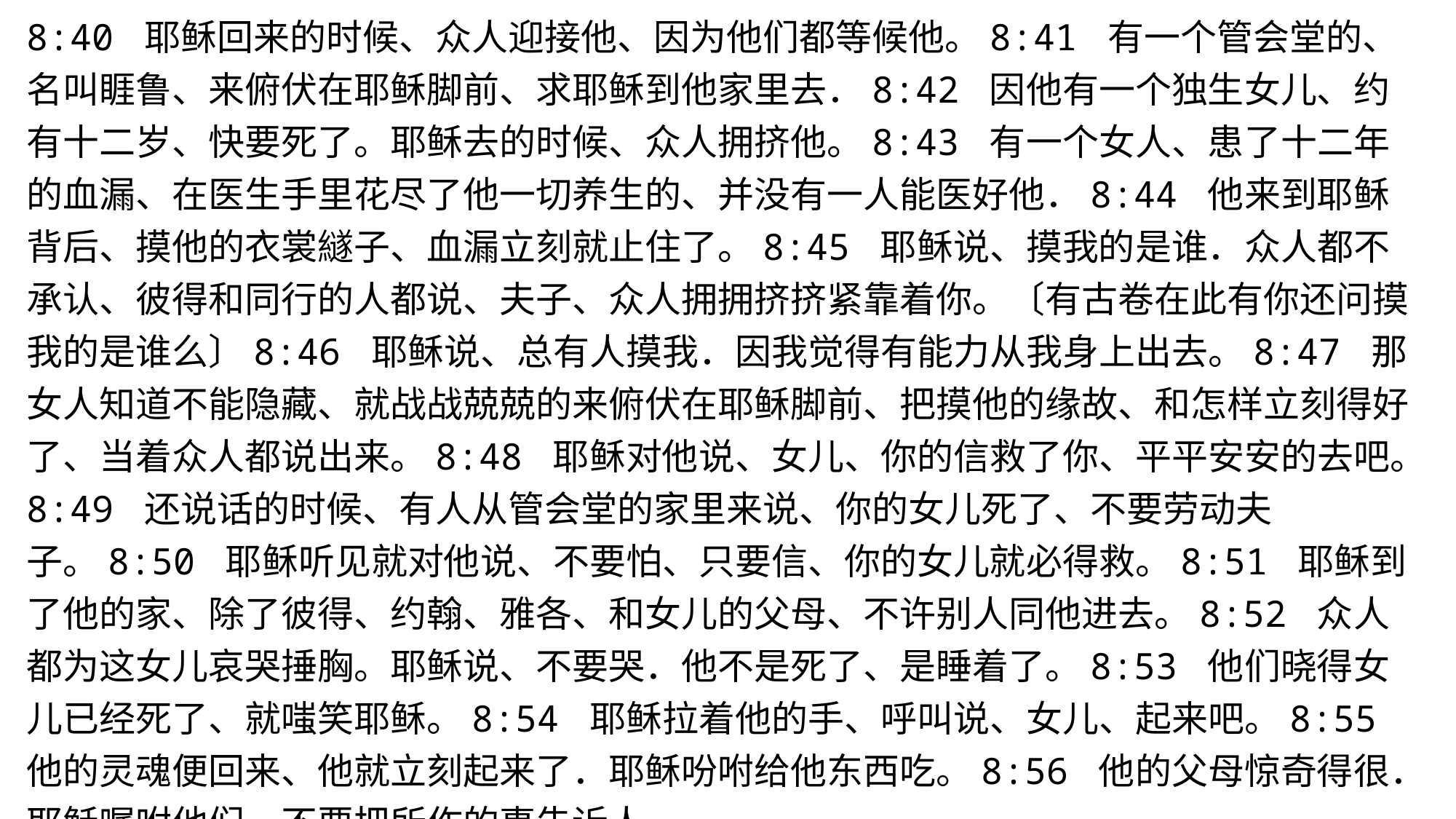

8:40 耶稣回来的时候、众人迎接他、因为他们都等候他。8:41 有一个管会堂的、名叫睚鲁、来俯伏在耶稣脚前、求耶稣到他家里去．8:42 因他有一个独生女儿、约有十二岁、快要死了。耶稣去的时候、众人拥挤他。8:43 有一个女人、患了十二年的血漏、在医生手里花尽了他一切养生的、并没有一人能医好他．8:44 他来到耶稣背后、摸他的衣裳繸子、血漏立刻就止住了。8:45 耶稣说、摸我的是谁．众人都不承认、彼得和同行的人都说、夫子、众人拥拥挤挤紧靠着你。〔有古卷在此有你还问摸我的是谁么〕8:46 耶稣说、总有人摸我．因我觉得有能力从我身上出去。8:47 那女人知道不能隐藏、就战战兢兢的来俯伏在耶稣脚前、把摸他的缘故、和怎样立刻得好了、当着众人都说出来。8:48 耶稣对他说、女儿、你的信救了你、平平安安的去吧。8:49 还说话的时候、有人从管会堂的家里来说、你的女儿死了、不要劳动夫子。8:50 耶稣听见就对他说、不要怕、只要信、你的女儿就必得救。8:51 耶稣到了他的家、除了彼得、约翰、雅各、和女儿的父母、不许别人同他进去。8:52 众人都为这女儿哀哭捶胸。耶稣说、不要哭．他不是死了、是睡着了。8:53 他们晓得女儿已经死了、就嗤笑耶稣。8:54 耶稣拉着他的手、呼叫说、女儿、起来吧。8:55 他的灵魂便回来、他就立刻起来了．耶稣吩咐给他东西吃。8:56 他的父母惊奇得很．耶稣嘱咐他们、不要把所作的事告诉人。
#